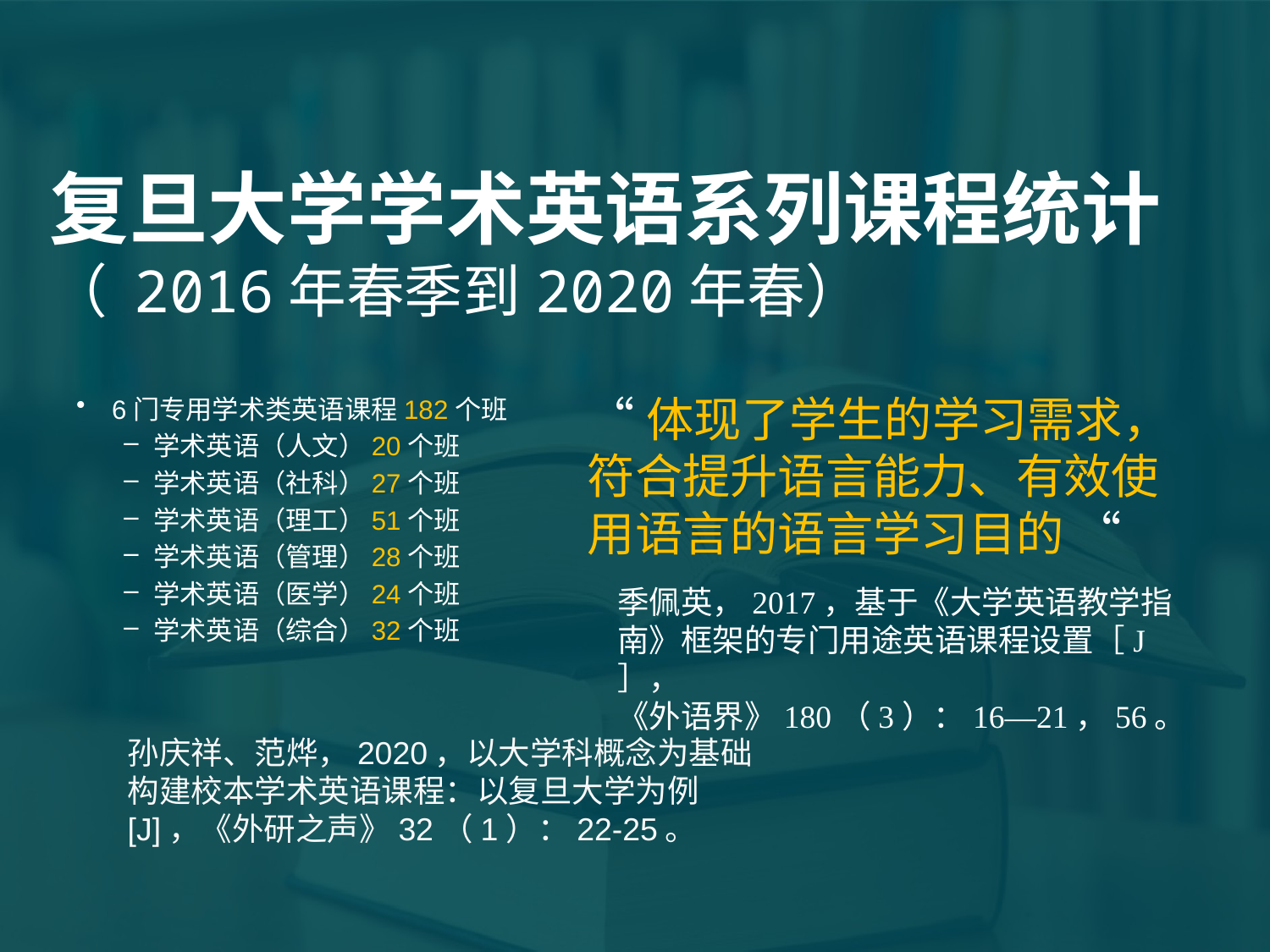

# 复旦大学学术英语系列课程统计 （ 2016年春季到2020年春）
“体现了学生的学习需求，符合提升语言能力、有效使用语言的语言学习目的 “
6门专用学术类英语课程182个班
学术英语（人文）20个班
学术英语（社科）27个班
学术英语（理工）51个班
学术英语（管理）28个班
学术英语（医学）24个班
学术英语（综合）32个班
季佩英，2017，基于《大学英语教学指南》框架的专门用途英语课程设置［J］，
《外语界》180（3）：16—21，56。
孙庆祥、范烨，2020，以大学科概念为基础构建校本学术英语课程：以复旦大学为例 [J]，《外研之声》32（1）：22-25。